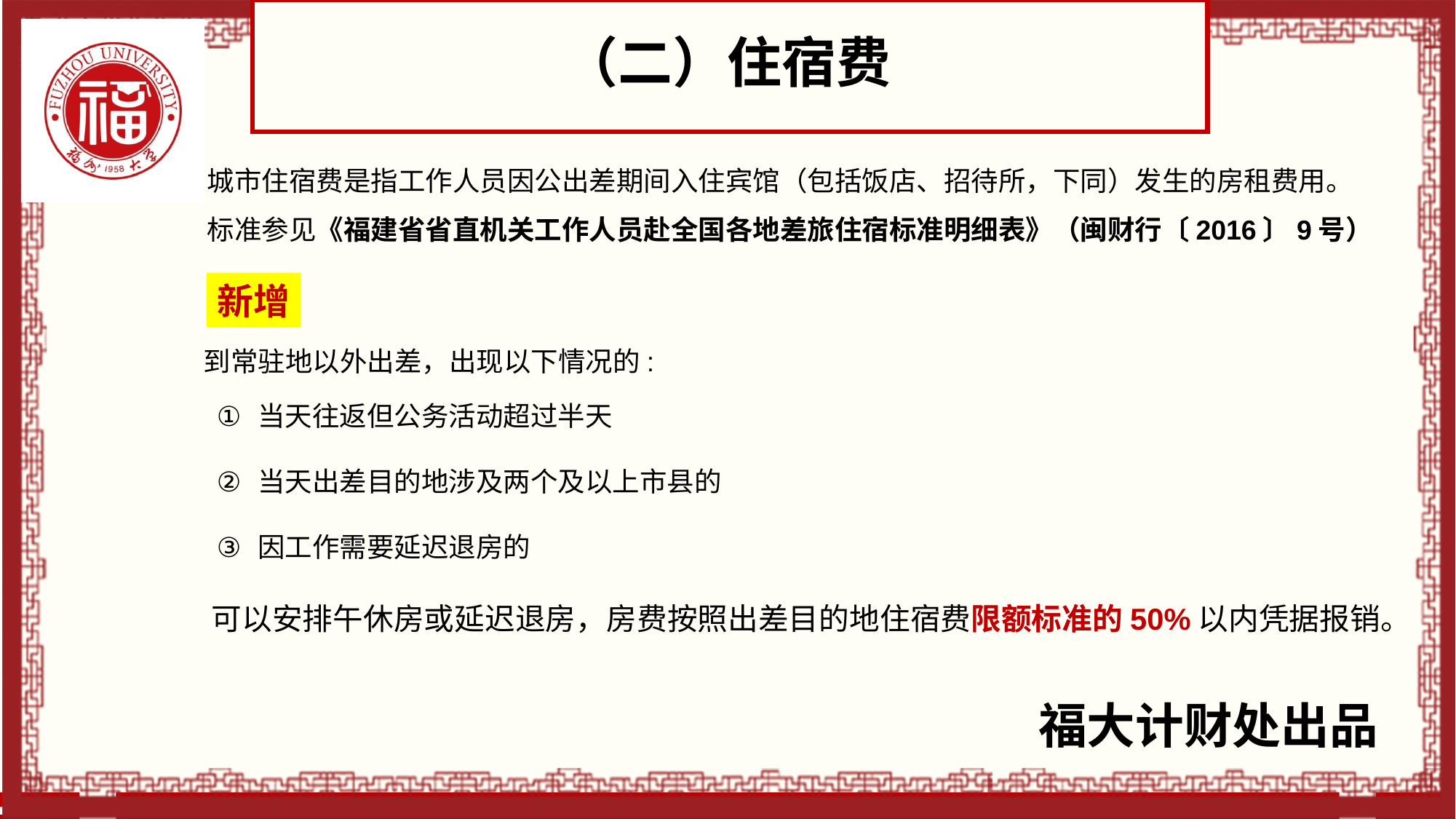

（二）住宿费
城市住宿费是指工作人员因公出差期间入住宾馆（包括饭店、招待所，下同）发生的房租费用。
标准参见《福建省省直机关工作人员赴全国各地差旅住宿标准明细表》（闽财行〔2016〕9号）
新增
到常驻地以外出差，出现以下情况的:
当天往返但公务活动超过半天

当天出差目的地涉及两个及以上市县的

因工作需要延迟退房的
可以安排午休房或延迟退房，房费按照出差目的地住宿费限额标准的50%以内凭据报销。
7